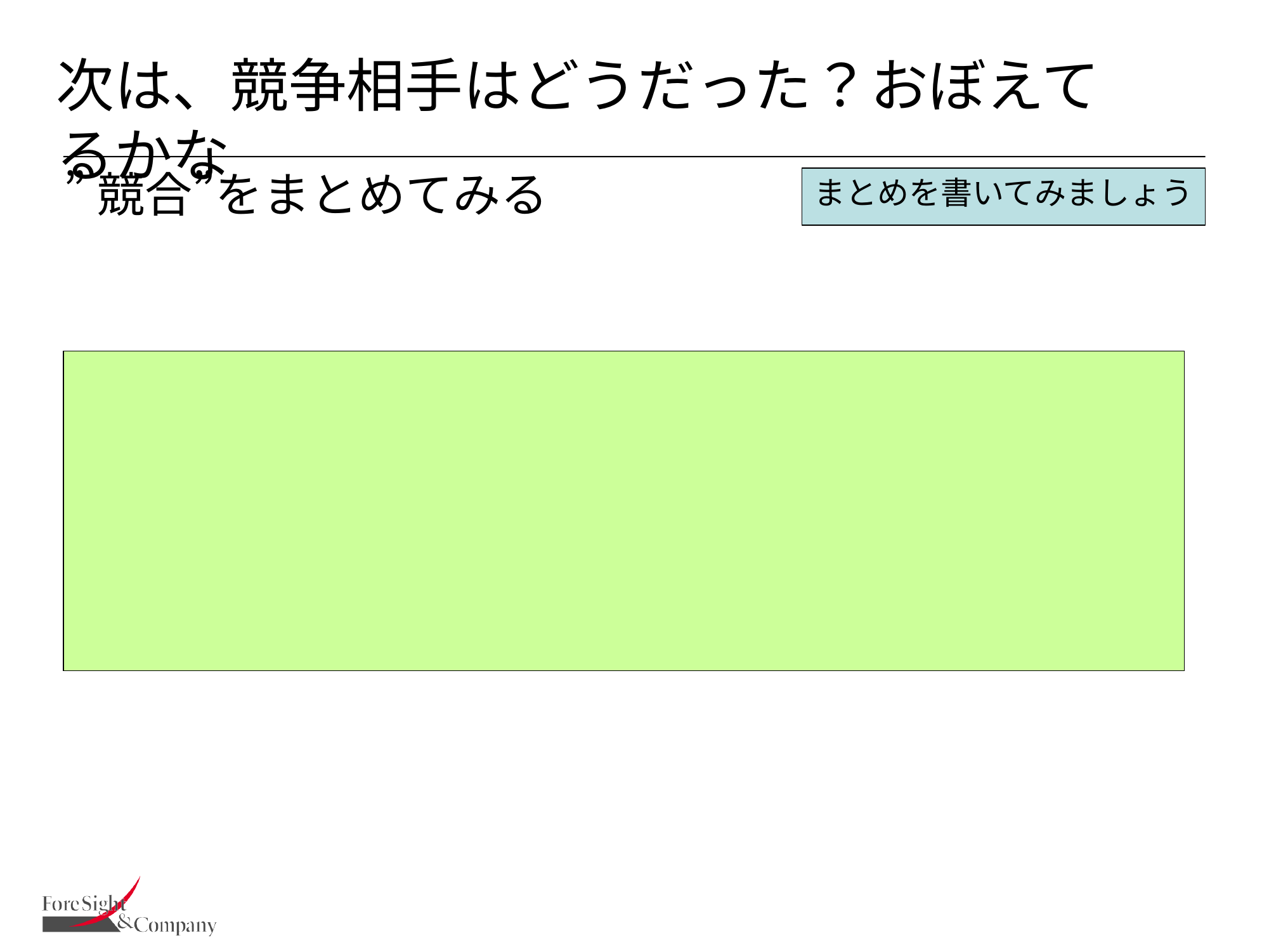

次は、競争相手はどうだった？おぼえてるかな

”競合”をまとめてみる
まとめを書いてみましょう